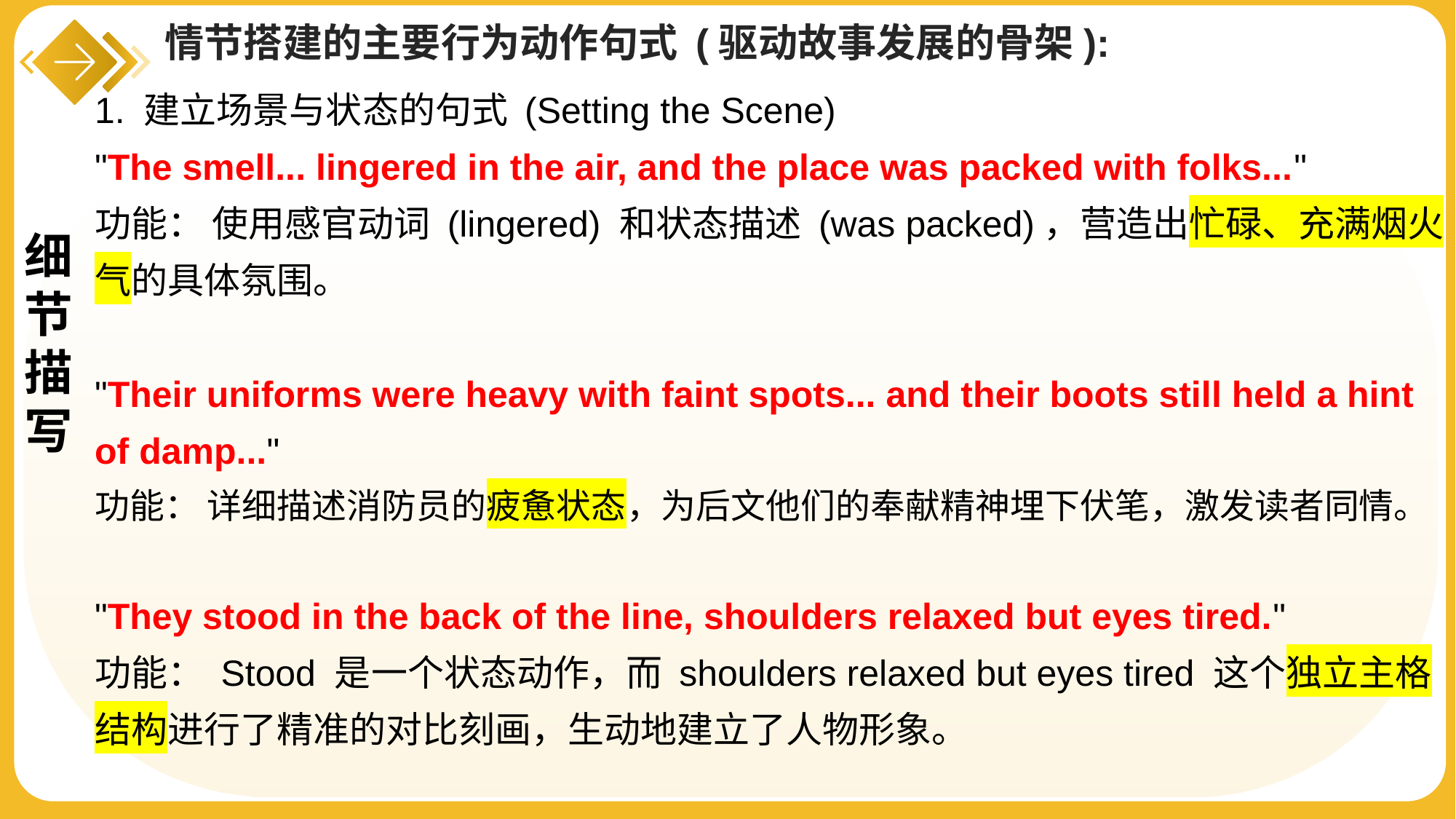

情节搭建的主要行为动作句式 (驱动故事发展的骨架):

1. 建立场景与状态的句式 (Setting the Scene)
"The smell... lingered in the air, and the place was packed with folks..."
功能： 使用感官动词 (lingered) 和状态描述 (was packed)，营造出忙碌、充满烟火气的具体氛围。

"Their uniforms were heavy with faint spots... and their boots still held a hint of damp..."
功能： 详细描述消防员的疲惫状态，为后文他们的奉献精神埋下伏笔，激发读者同情。

"They stood in the back of the line, shoulders relaxed but eyes tired."
功能： Stood 是一个状态动作，而 shoulders relaxed but eyes tired 这个独立主格结构进行了精准的对比刻画，生动地建立了人物形象。

细节描写